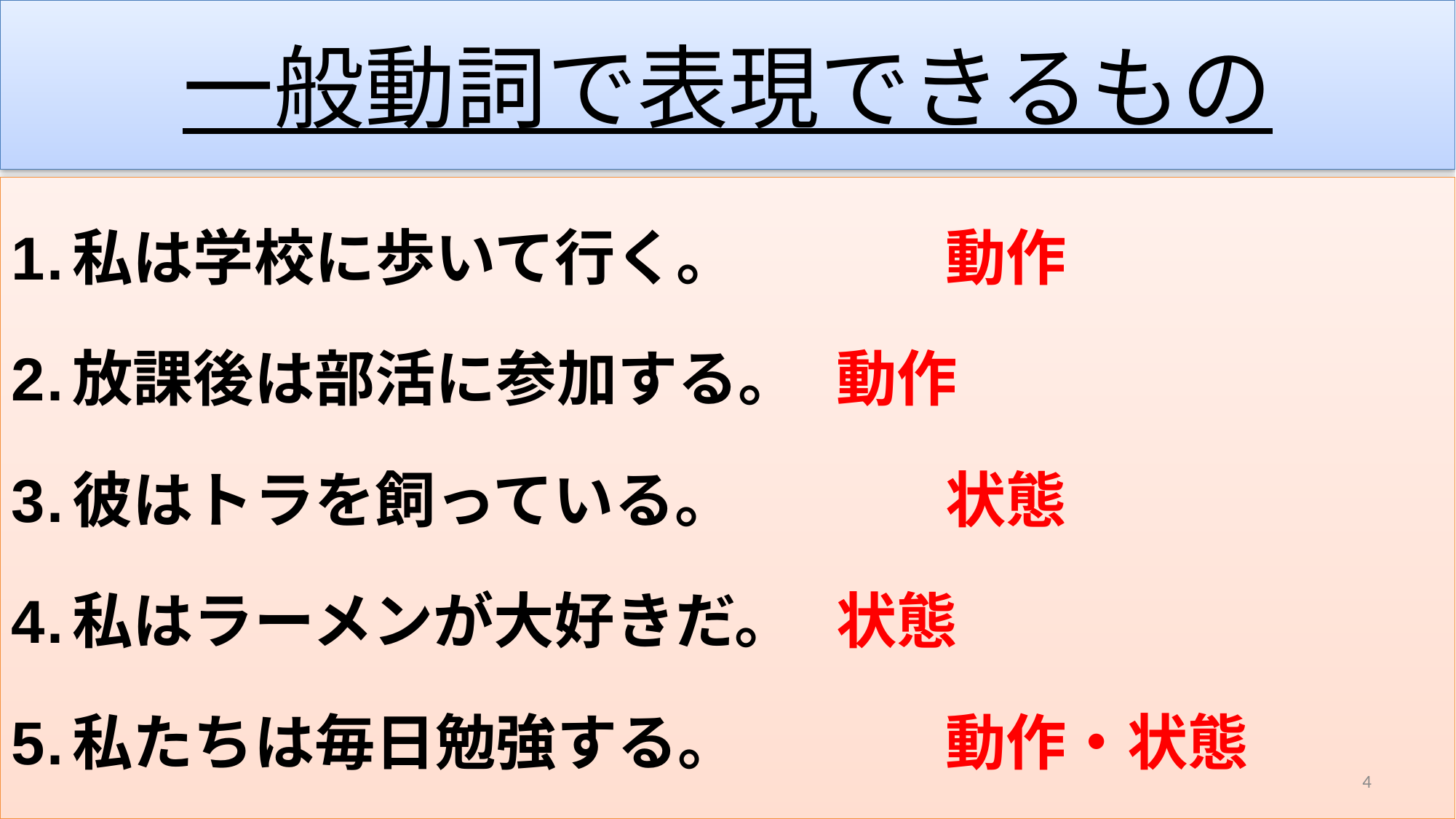

# 一般動詞で表現できるもの
私は学校に歩いて行く。　　	動作
放課後は部活に参加する。	動作
彼はトラを飼っている。		状態
私はラーメンが大好きだ。	状態
私たちは毎日勉強する。		動作・状態
4